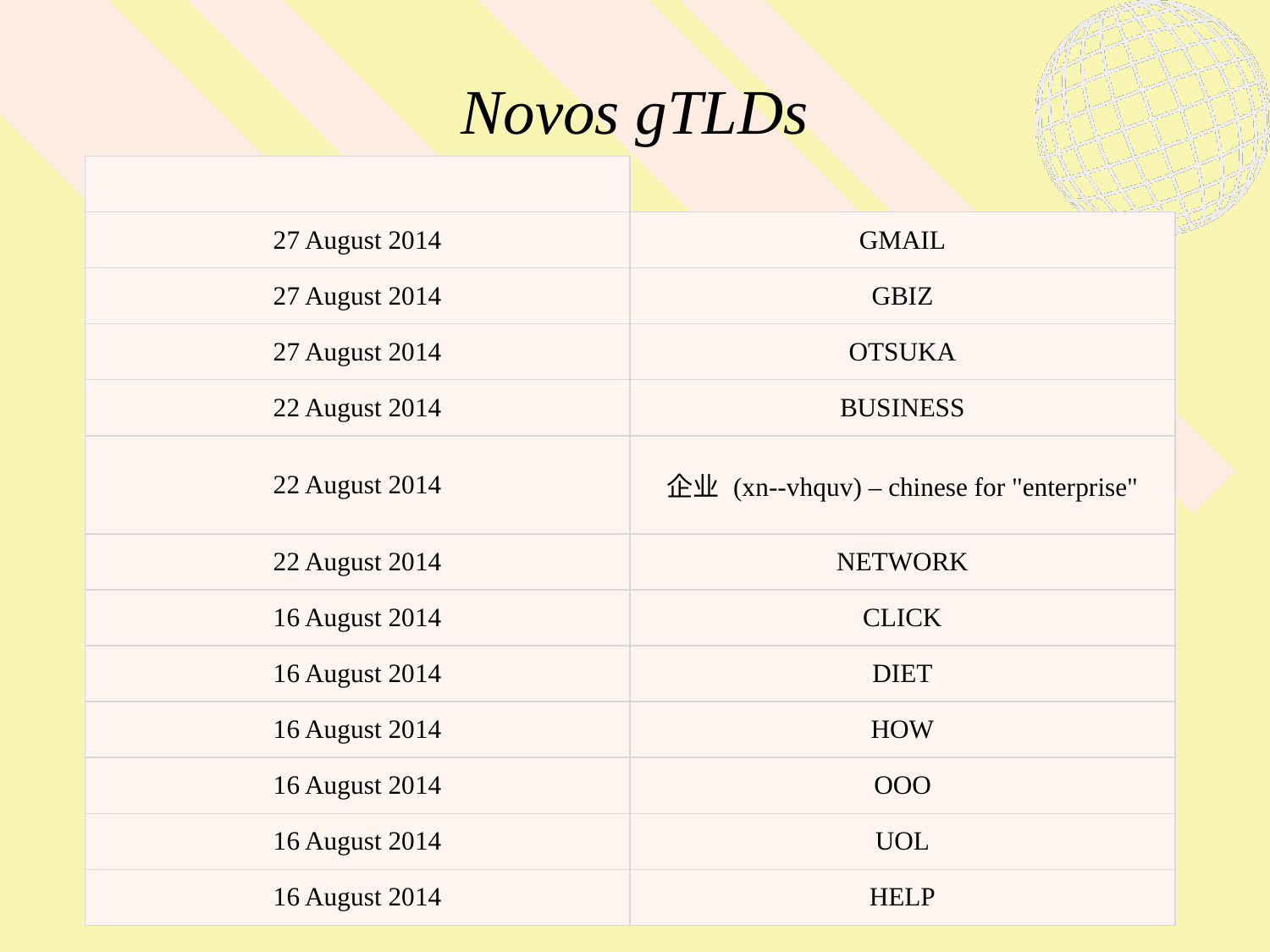

# Novos gTLDs
|  |  |
| --- | --- |
| 27 August 2014 | GMAIL |
| 27 August 2014 | GBIZ |
| 27 August 2014 | OTSUKA |
| 22 August 2014 | BUSINESS |
| 22 August 2014 | 企业 (xn--vhquv) – chinese for "enterprise" |
| 22 August 2014 | NETWORK |
| 16 August 2014 | CLICK |
| 16 August 2014 | DIET |
| 16 August 2014 | HOW |
| 16 August 2014 | OOO |
| 16 August 2014 | UOL |
| 16 August 2014 | HELP |